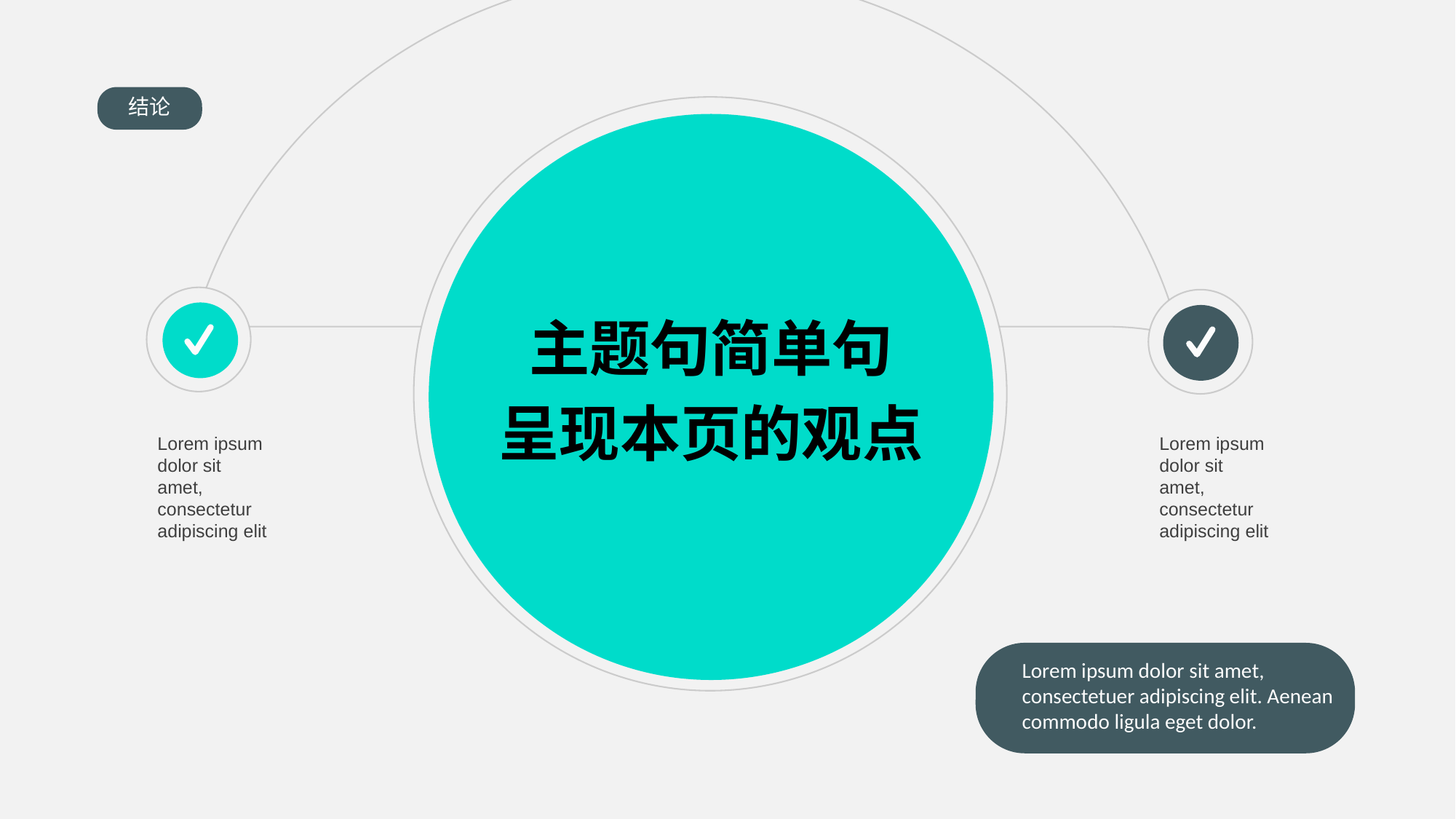

结论

主题句简单句
呈现本页的观点

Lorem ipsum dolor sit amet, consectetur adipiscing elit
Lorem ipsum dolor sit amet, consectetur adipiscing elit

Lorem ipsum dolor sit amet, consectetuer adipiscing elit. Aenean commodo ligula eget dolor.